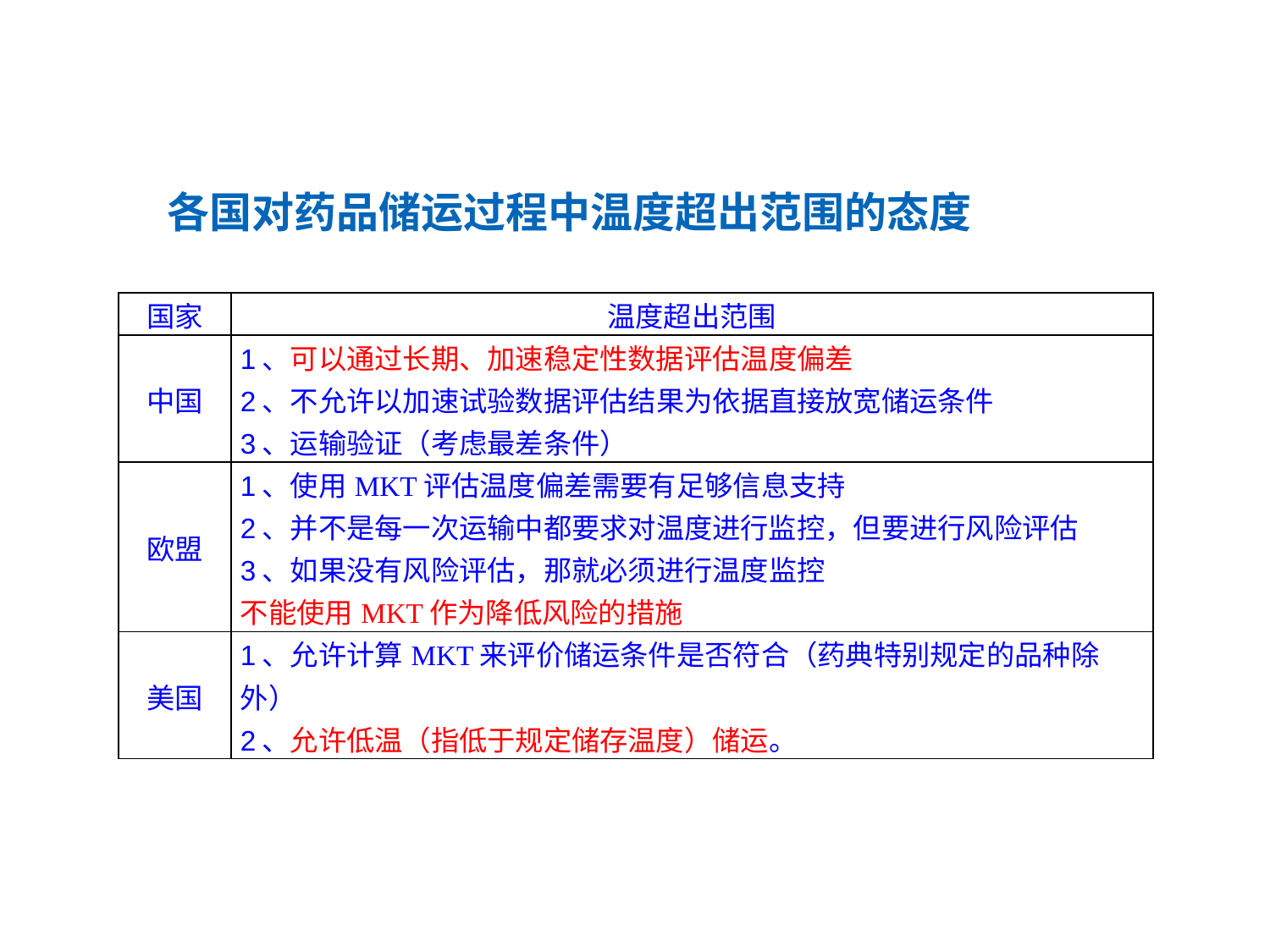

各国对药品储运过程中温度超出范围的态度
| 国家 | 温度超出范围 |
| --- | --- |
| 中国 | 1、可以通过长期、加速稳定性数据评估温度偏差 2、不允许以加速试验数据评估结果为依据直接放宽储运条件 3、运输验证（考虑最差条件） |
| 欧盟 | 1、使用MKT评估温度偏差需要有足够信息支持 2、并不是每一次运输中都要求对温度进行监控，但要进行风险评估 3、如果没有风险评估，那就必须进行温度监控 不能使用MKT作为降低风险的措施 |
| 美国 | 1、允许计算MKT来评价储运条件是否符合（药典特别规定的品种除外） 2、允许低温（指低于规定储存温度）储运。 |